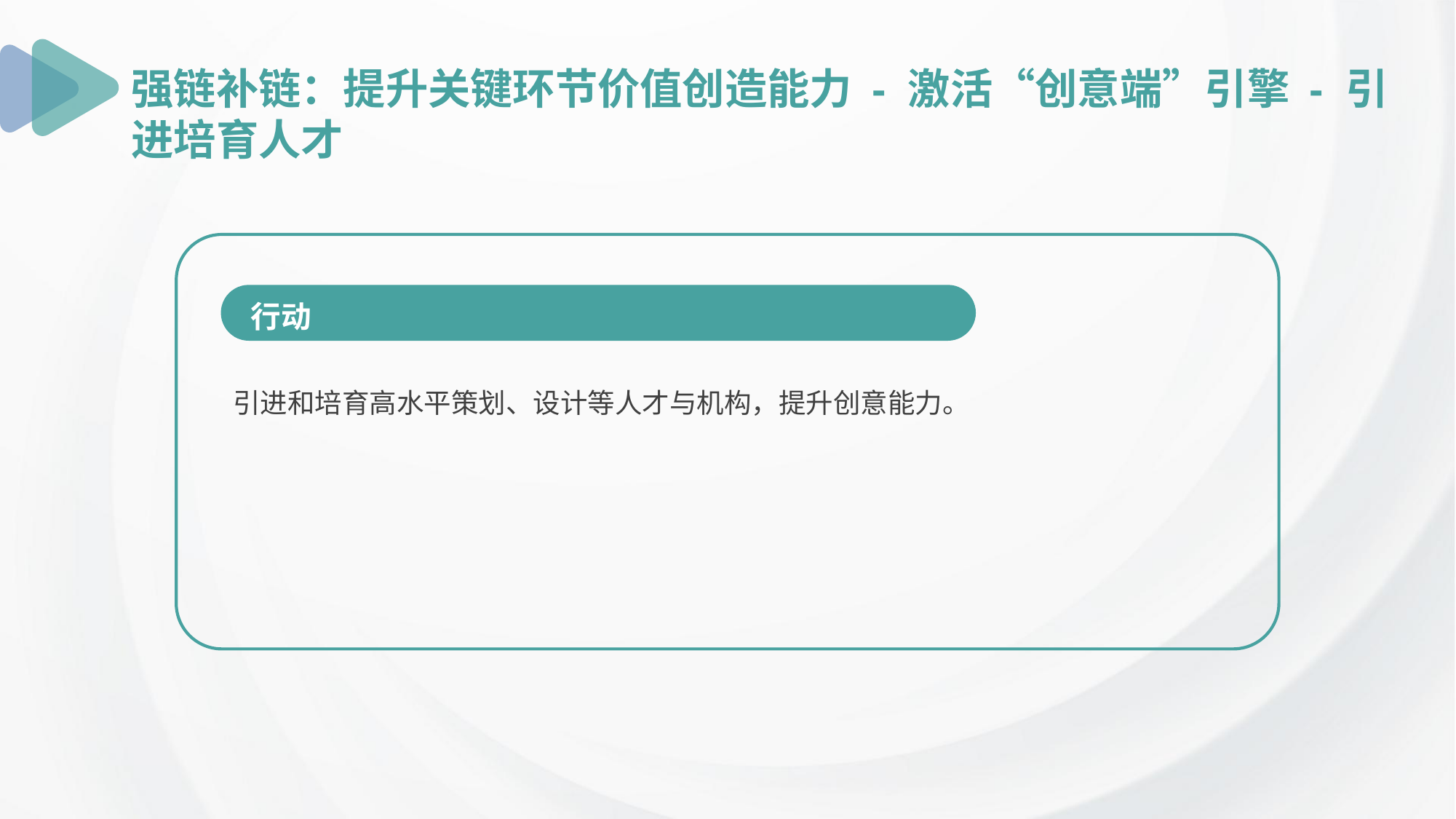

强链补链：提升关键环节价值创造能力 - 激活“创意端”引擎 - 引进培育人才

行动
引进和培育高水平策划、设计等人才与机构，提升创意能力。